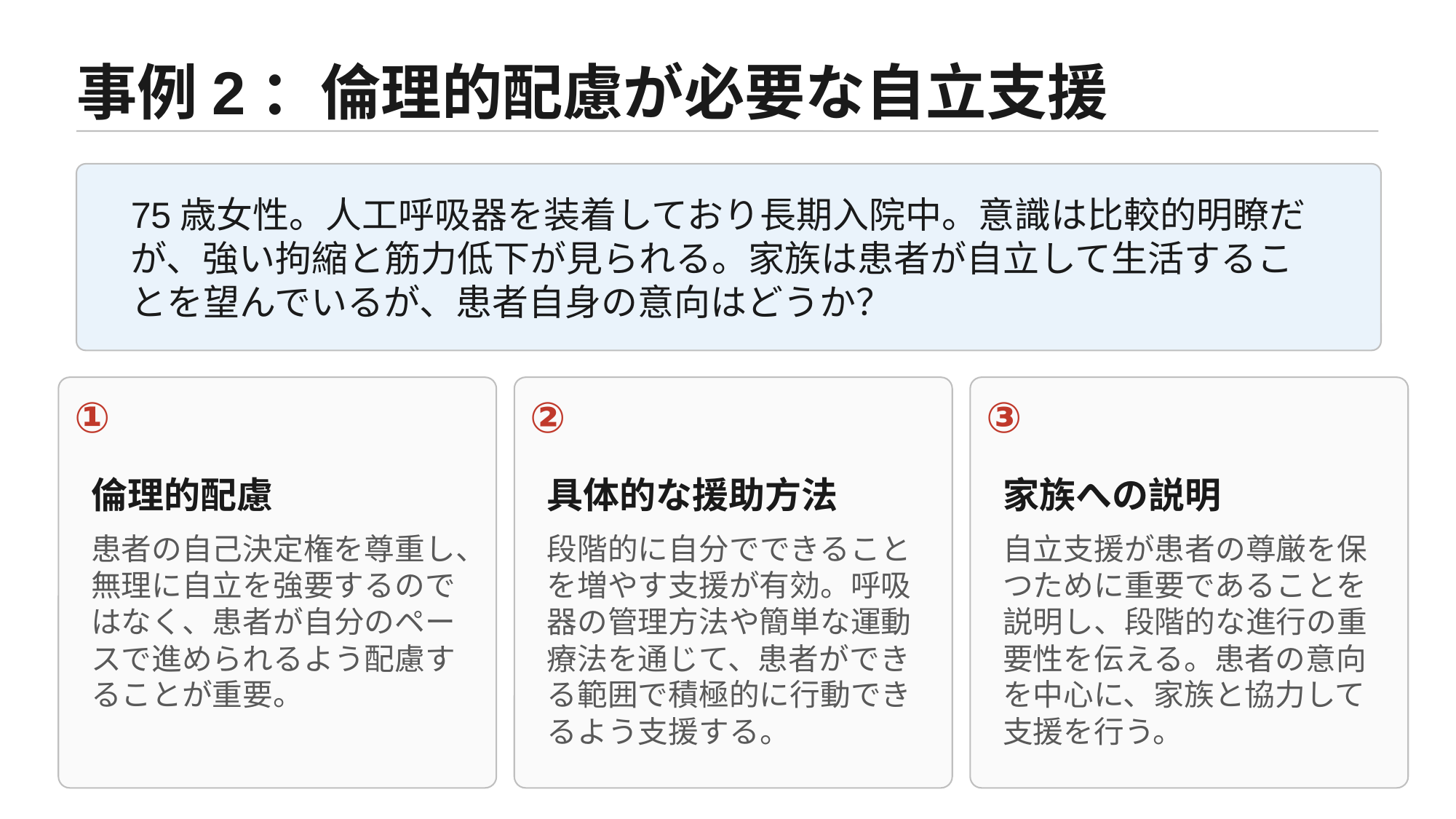

事例2：倫理的配慮が必要な自立支援

75歳女性。人工呼吸器を装着しており長期入院中。意識は比較的明瞭だが、強い拘縮と筋力低下が見られる。家族は患者が自立して生活することを望んでいるが、患者自身の意向はどうか？
①
②
③

倫理的配慮
具体的な援助方法
家族への説明
患者の自己決定権を尊重し、無理に自立を強要するのではなく、患者が自分のペースで進められるよう配慮することが重要。
段階的に自分でできることを増やす支援が有効。呼吸器の管理方法や簡単な運動療法を通じて、患者ができる範囲で積極的に行動できるよう支援する。
自立支援が患者の尊厳を保つために重要であることを説明し、段階的な進行の重要性を伝える。患者の意向を中心に、家族と協力して支援を行う。